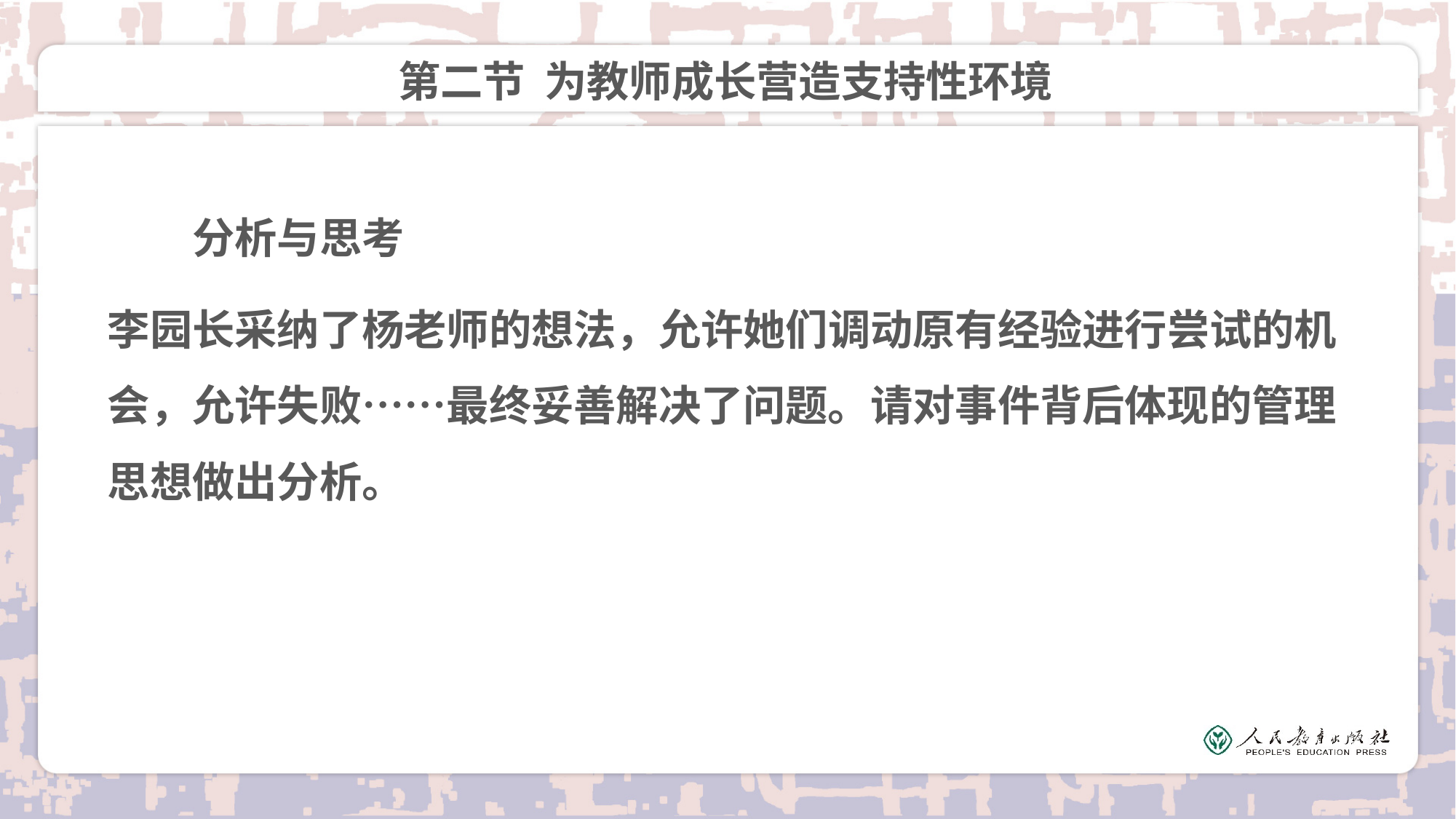

# 第二节  为教师成长营造支持性环境
　　分析与思考
李园长采纳了杨老师的想法，允许她们调动原有经验进行尝试的机会，允许失败……最终妥善解决了问题。请对事件背后体现的管理思想做出分析。